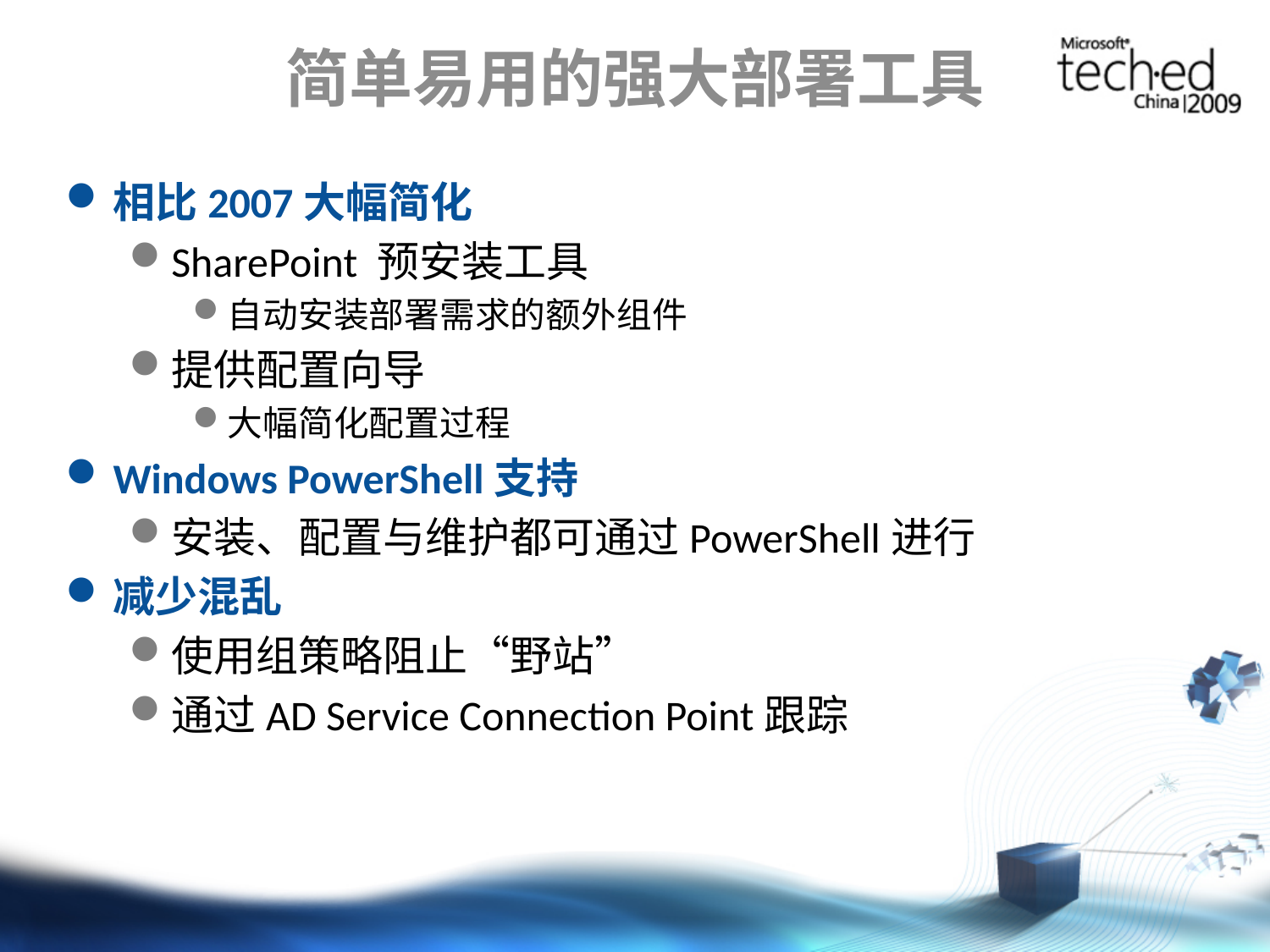

# 简单易用的强大部署工具
相比2007大幅简化
SharePoint 预安装工具
自动安装部署需求的额外组件
提供配置向导
大幅简化配置过程
Windows PowerShell支持
安装、配置与维护都可通过PowerShell进行
减少混乱
使用组策略阻止“野站”
通过AD Service Connection Point跟踪